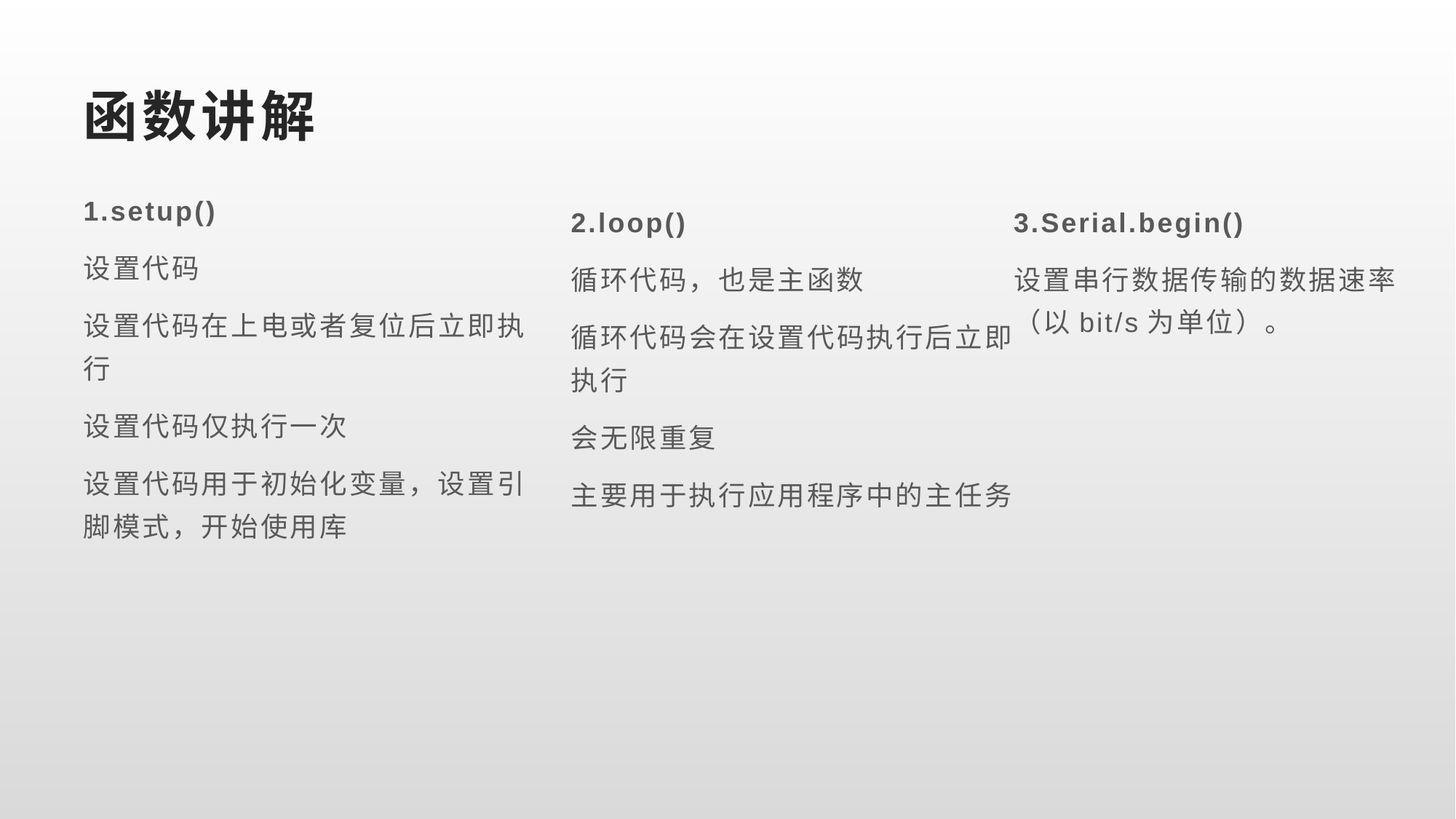

# 函数讲解
1.setup()
设置代码
设置代码在上电或者复位后立即执行
设置代码仅执行一次
设置代码用于初始化变量，设置引脚模式，开始使用库
2.loop()
循环代码，也是主函数
循环代码会在设置代码执行后立即执行
会无限重复
主要用于执行应用程序中的主任务
3.Serial.begin()
设置串行数据传输的数据速率（以bit/s为单位）。